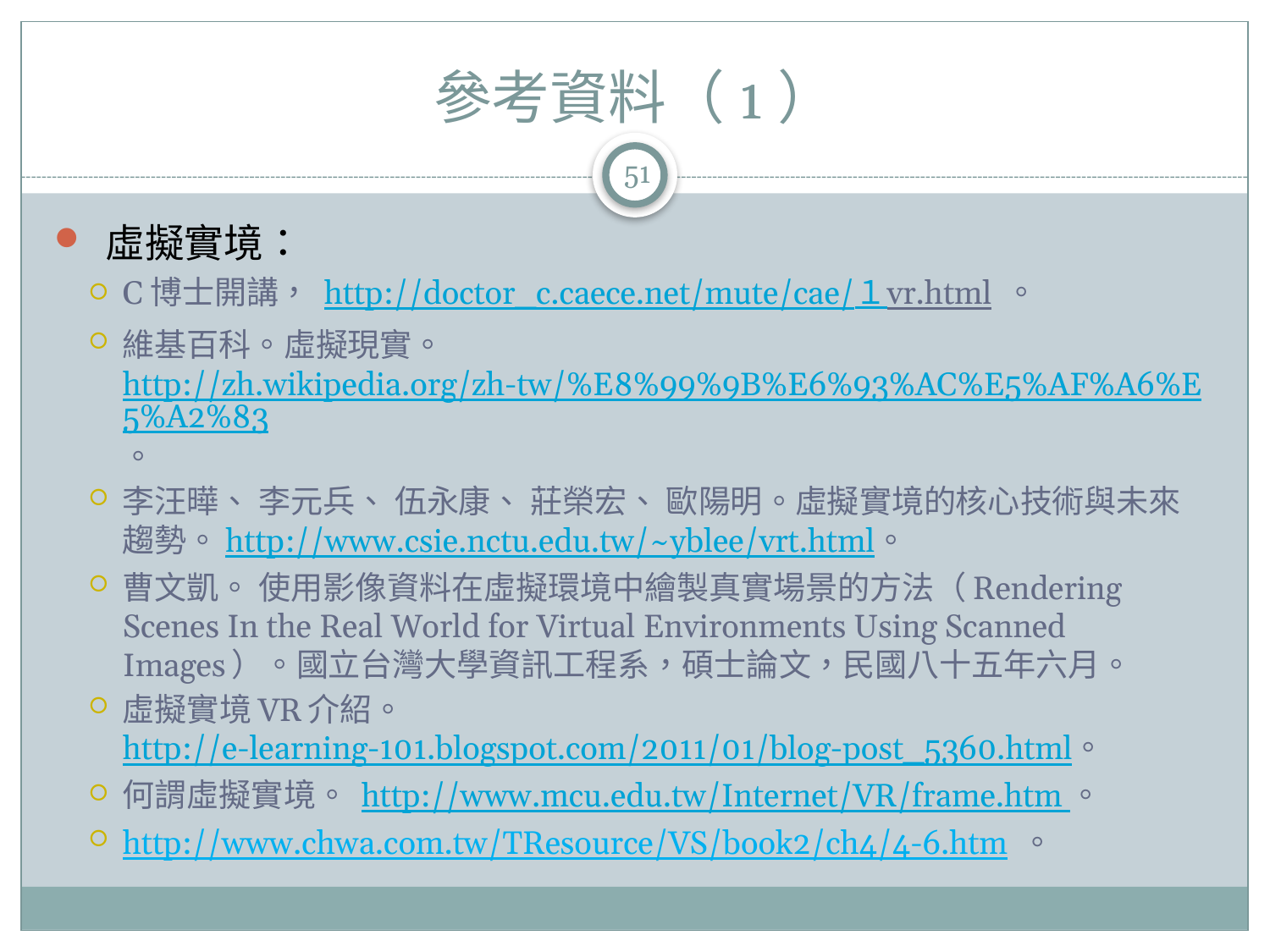

# 參考資料（1）
51
 虛擬實境：
C博士開講， http://doctor_c.caece.net/mute/cae/１vr.html 。
維基百科。虛擬現實。http://zh.wikipedia.org/zh-tw/%E8%99%9B%E6%93%AC%E5%AF%A6%E5%A2%83。
李汪曄、 李元兵、 伍永康、 莊榮宏、 歐陽明。虛擬實境的核心技術與未來趨勢。http://www.csie.nctu.edu.tw/~yblee/vrt.html。
曹文凱。 使用影像資料在虛擬環境中繪製真實場景的方法（Rendering Scenes In the Real World for Virtual Environments Using Scanned Images）。國立台灣大學資訊工程系，碩士論文，民國八十五年六月。
虛擬實境VR介紹。 http://e-learning-101.blogspot.com/2011/01/blog-post_5360.html。
何謂虛擬實境。 http://www.mcu.edu.tw/Internet/VR/frame.htm 。
http://www.chwa.com.tw/TResource/VS/book2/ch4/4-6.htm 。